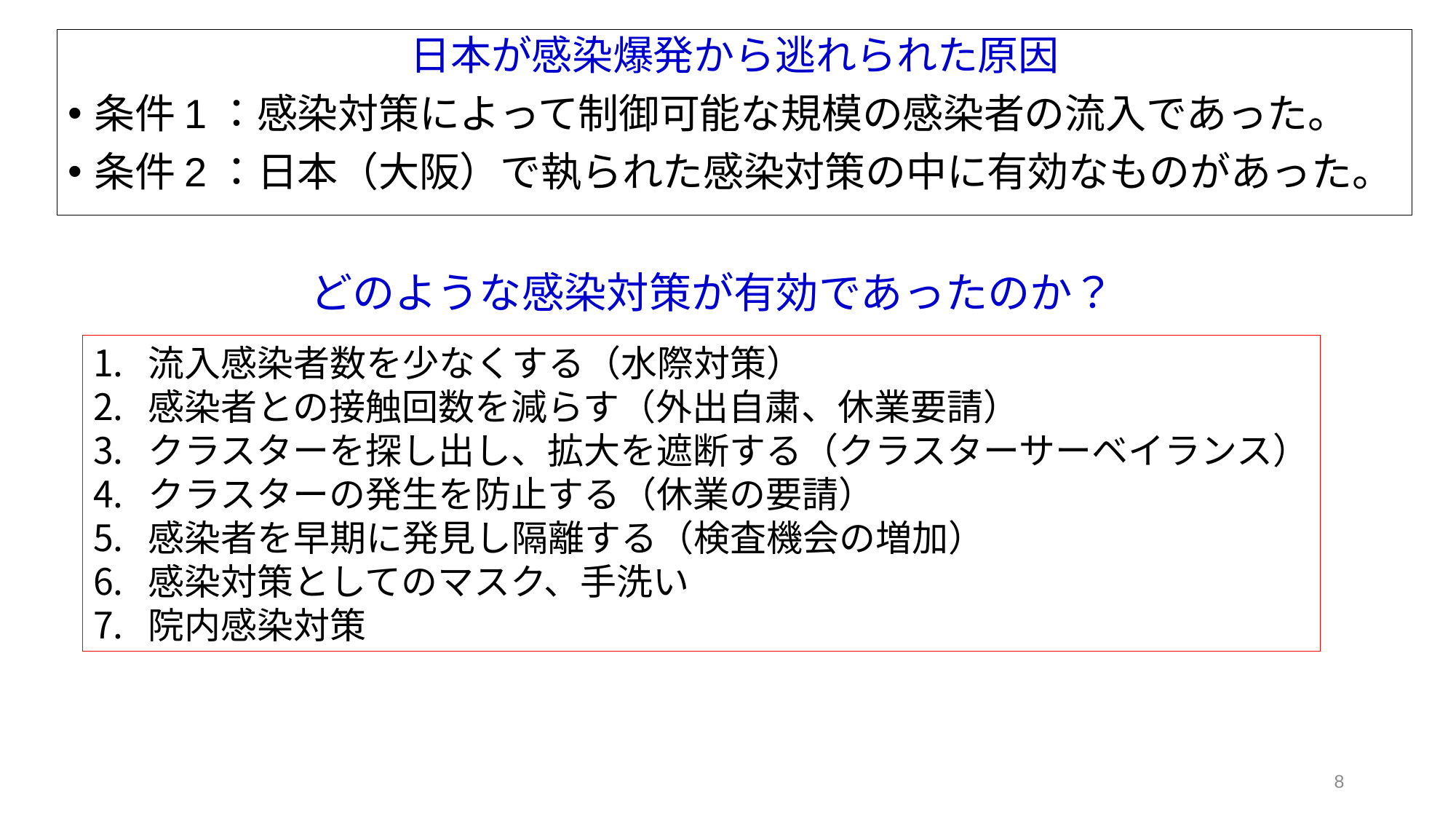

日本が感染爆発から逃れられた原因
条件1：感染対策によって制御可能な規模の感染者の流入であった。
条件2：日本（大阪）で執られた感染対策の中に有効なものがあった。
どのような感染対策が有効であったのか？
流入感染者数を少なくする（水際対策）
感染者との接触回数を減らす（外出自粛、休業要請）
クラスターを探し出し、拡大を遮断する（クラスターサーベイランス）
クラスターの発生を防止する（休業の要請）
感染者を早期に発見し隔離する（検査機会の増加）
感染対策としてのマスク、手洗い
院内感染対策
8